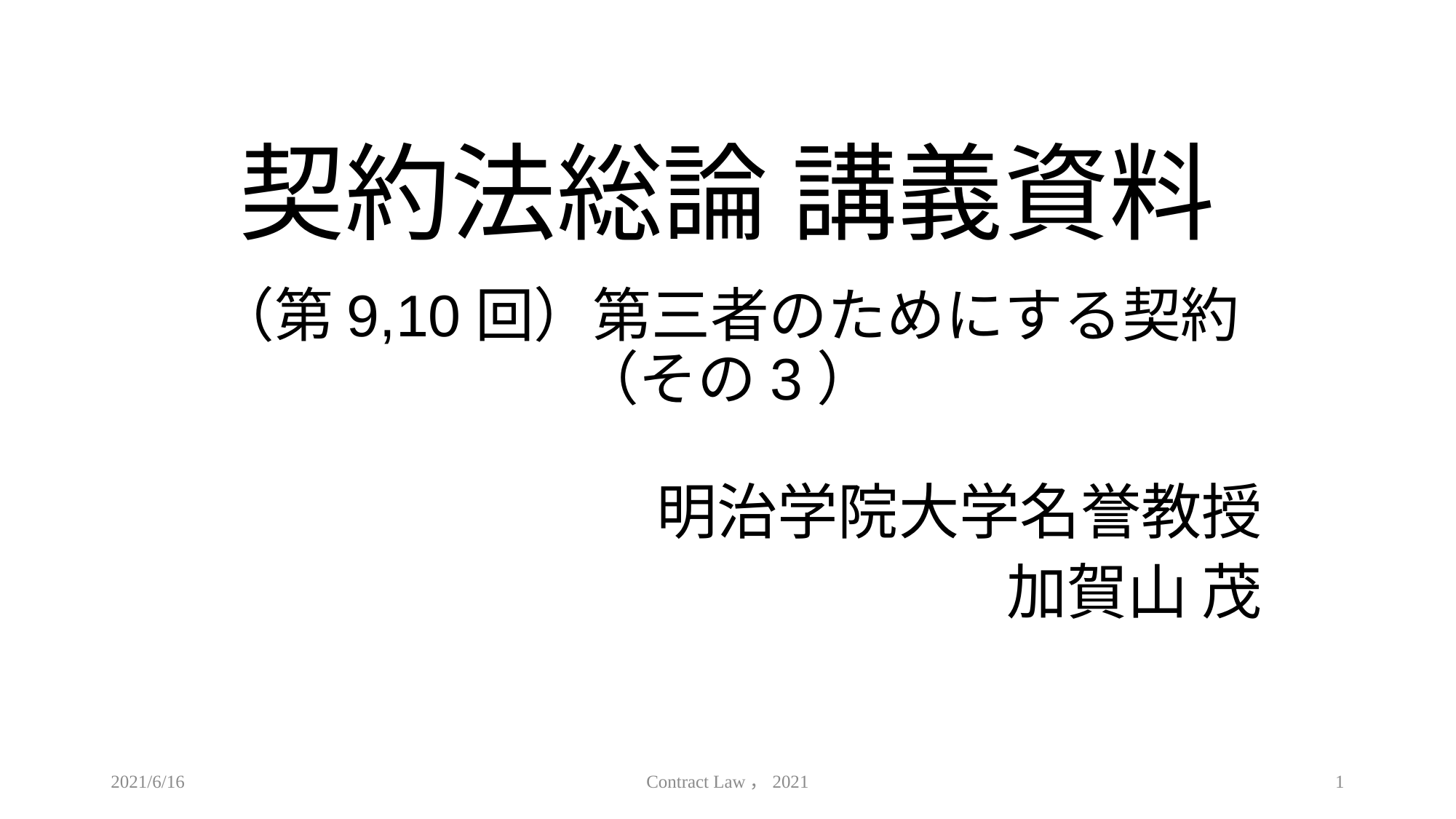

# 契約法総論 講義資料 （第9,10回）第三者のためにする契約（その3）
明治学院大学名誉教授
加賀山 茂
2021/6/16
Contract Law，2021
1